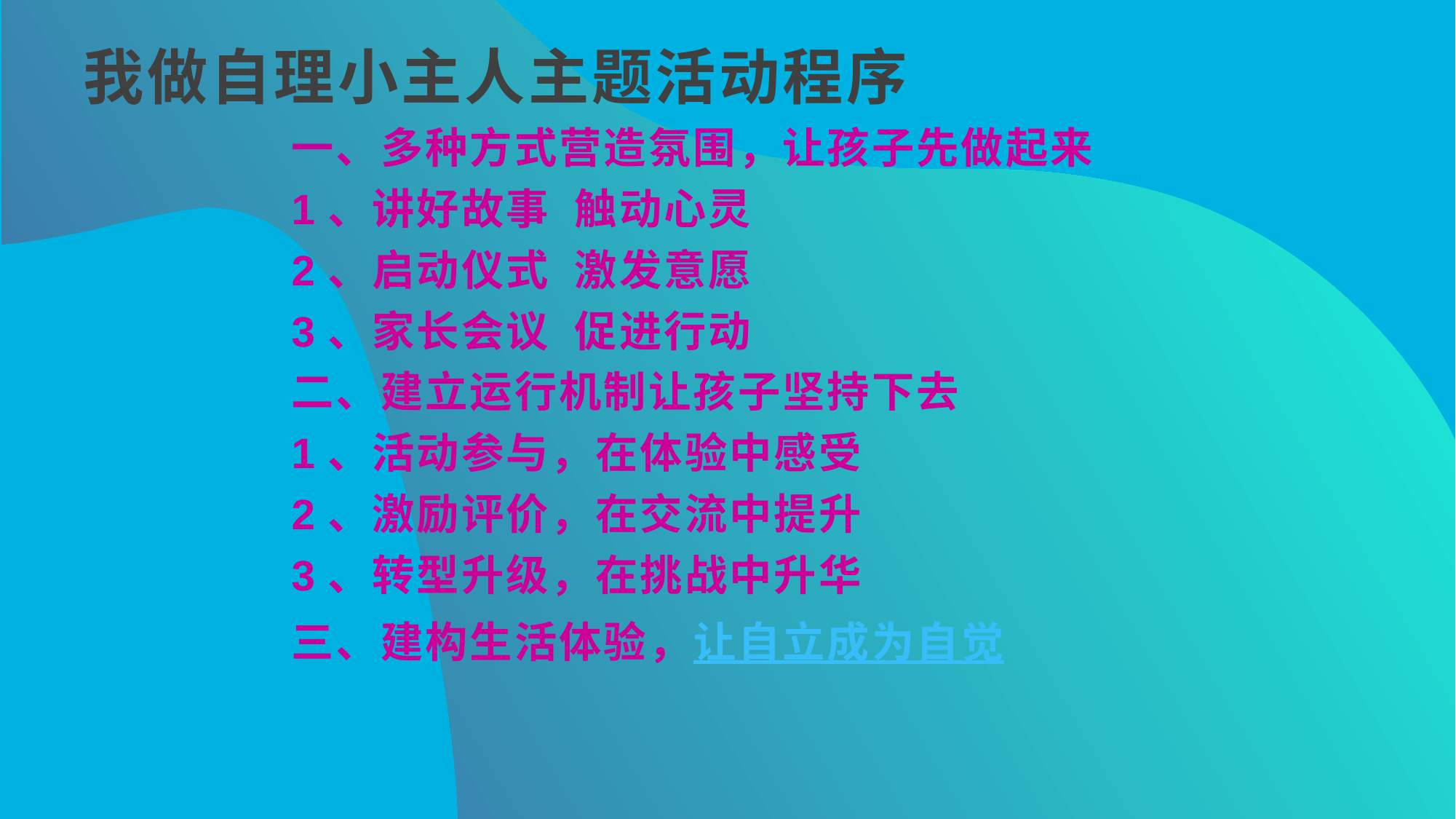

我做自理小主人主题活动程序
一、多种方式营造氛围，让孩子先做起来
1、讲好故事  触动心灵
2、启动仪式  激发意愿
3、家长会议  促进行动
二、建立运行机制让孩子坚持下去
1、活动参与，在体验中感受
2、激励评价，在交流中提升
3、转型升级，在挑战中升华
三、建构生活体验，让自立成为自觉